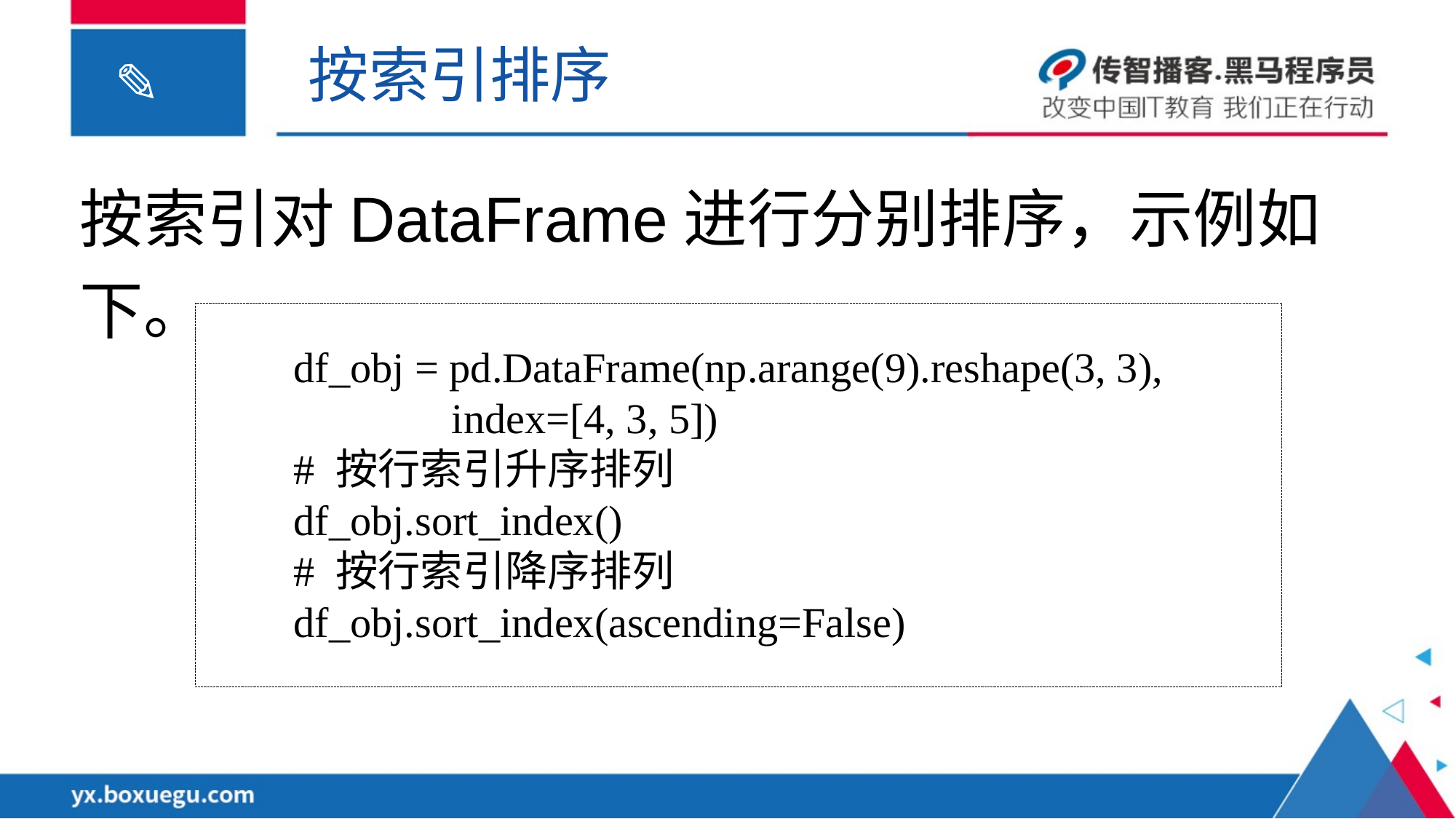

按索引排序
按索引对DataFrame进行分别排序，示例如下。

df_obj = pd.DataFrame(np.arange(9).reshape(3, 3),
               index=[4, 3, 5])
# 按行索引升序排列
df_obj.sort_index()
# 按行索引降序排列
df_obj.sort_index(ascending=False)